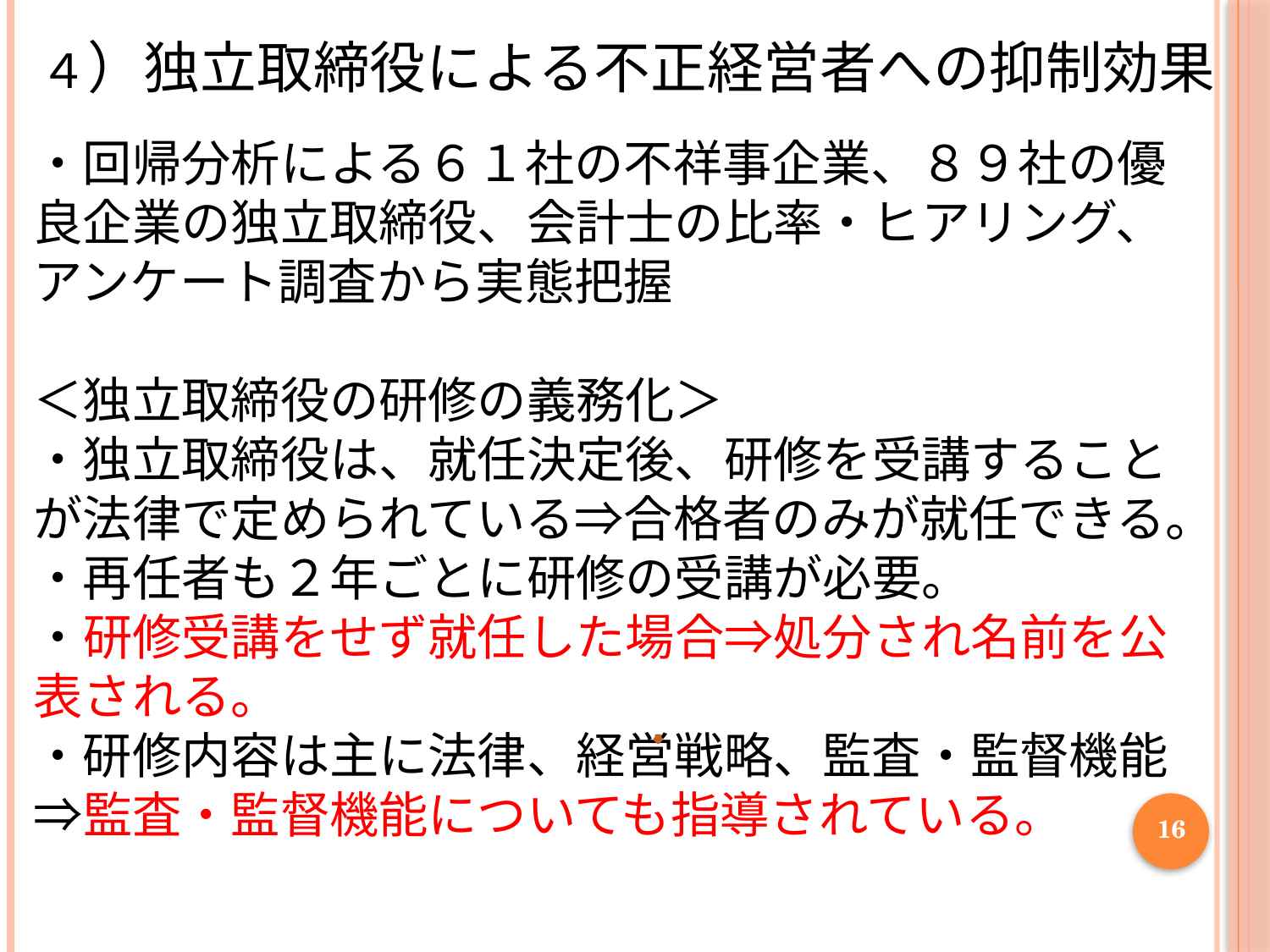

４）独立取締役による不正経営者への抑制効果
・回帰分析による６１社の不祥事企業、８９社の優良企業の独立取締役、会計士の比率・ヒアリング、アンケート調査から実態把握

＜独立取締役の研修の義務化＞
・独立取締役は、就任決定後、研修を受講することが法律で定められている⇒合格者のみが就任できる。
・再任者も２年ごとに研修の受講が必要。
・研修受講をせず就任した場合⇒処分され名前を公表される。
・研修内容は主に法律、経営戦略、監査・監督機能⇒監査・監督機能についても指導されている。

16